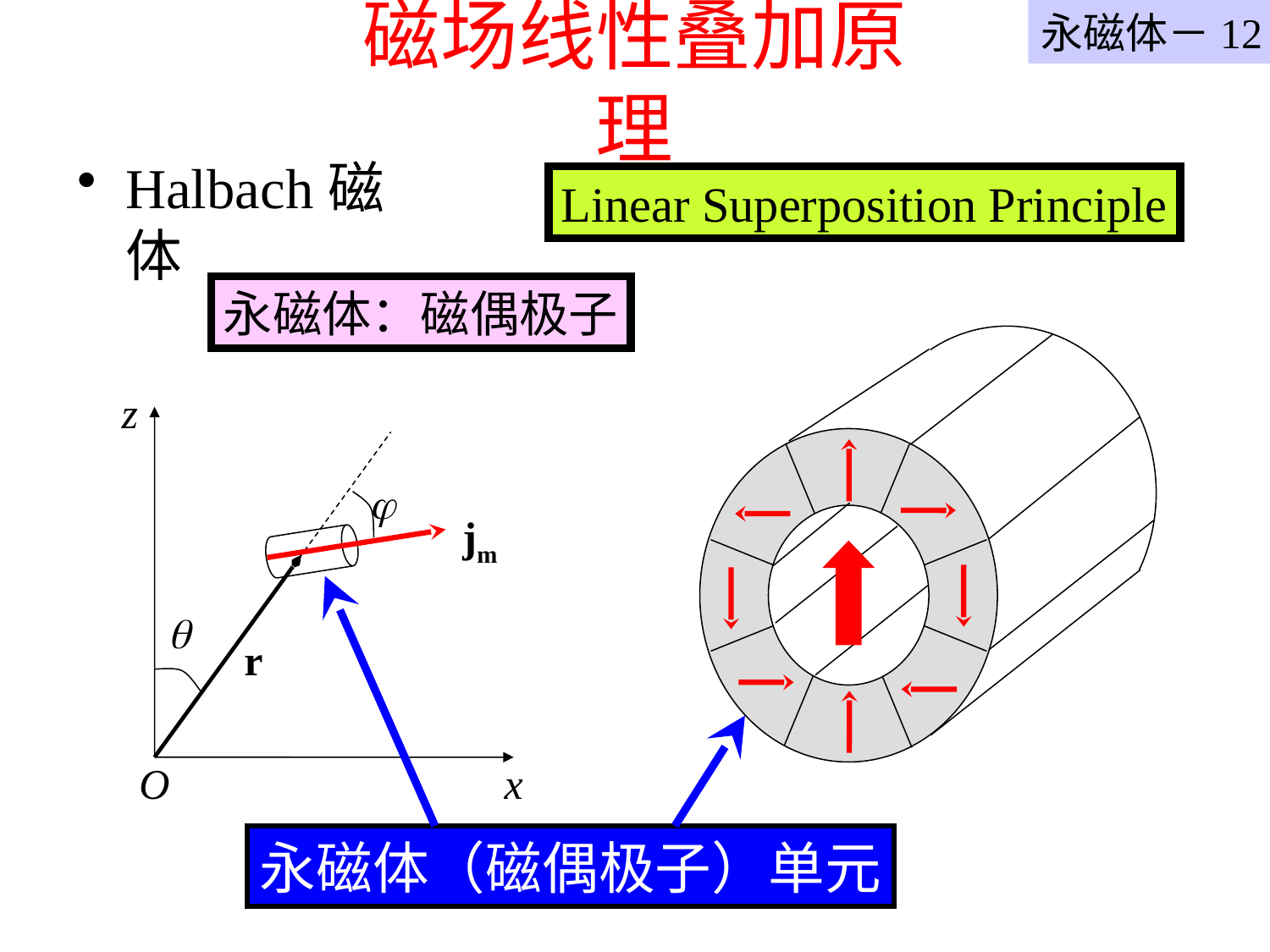

永磁体－12
# 磁场线性叠加原理
Halbach磁体
Linear Superposition Principle
永磁体：磁偶极子

z

ϕ

jm

θ
r

O

x

永磁体（磁偶极子）单元